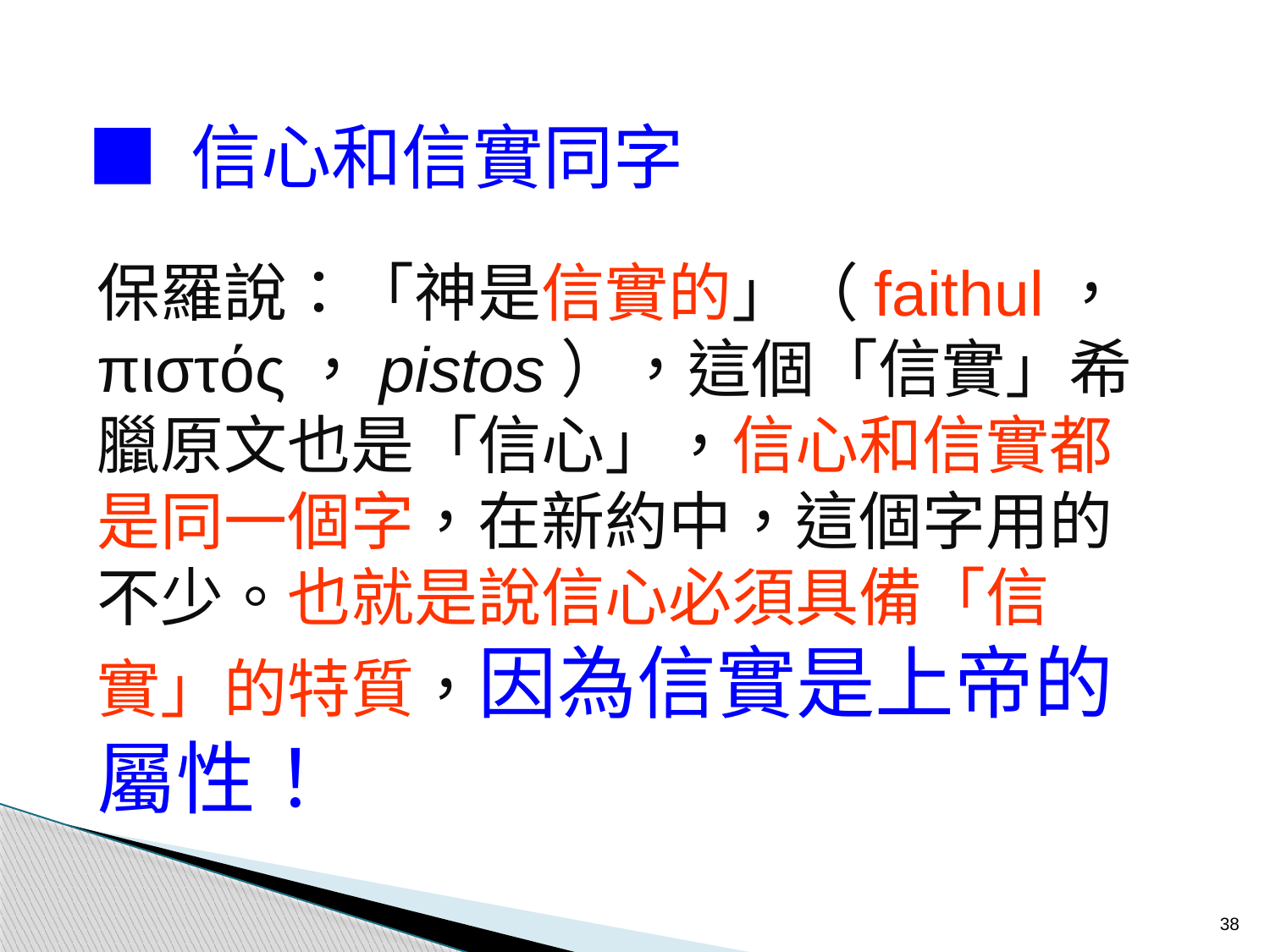

■ 信心和信實同字
保羅說：「神是信實的」（faithul， πιστός，pistos），這個「信實」希臘原文也是「信心」，信心和信實都是同一個字，在新約中，這個字用的不少。也就是說信心必須具備「信實」的特質，因為信實是上帝的屬性！
38